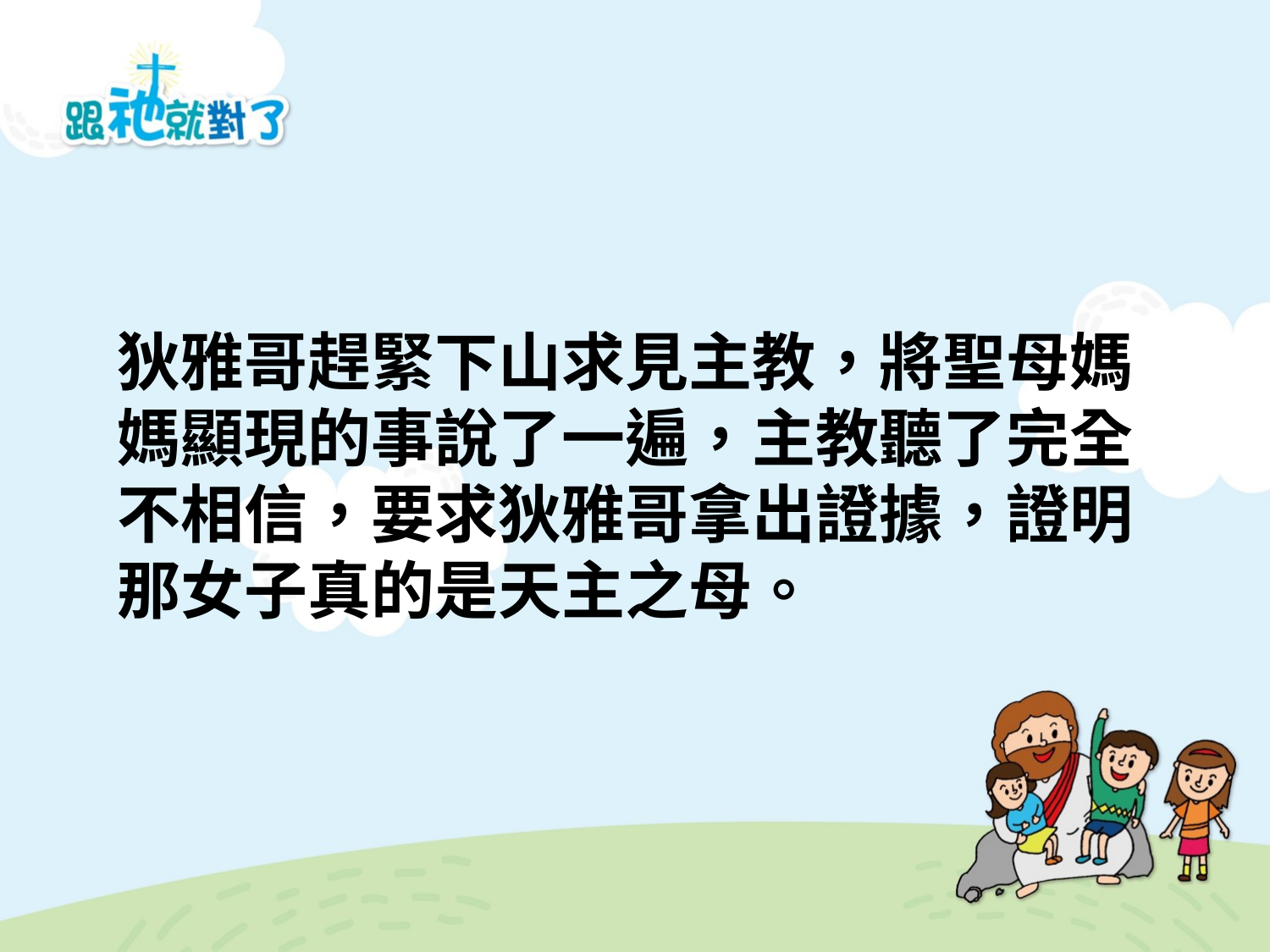

狄雅哥趕緊下山求見主教，將聖母媽媽顯現的事說了一遍，主教聽了完全不相信，要求狄雅哥拿出證據，證明那女子真的是天主之母。